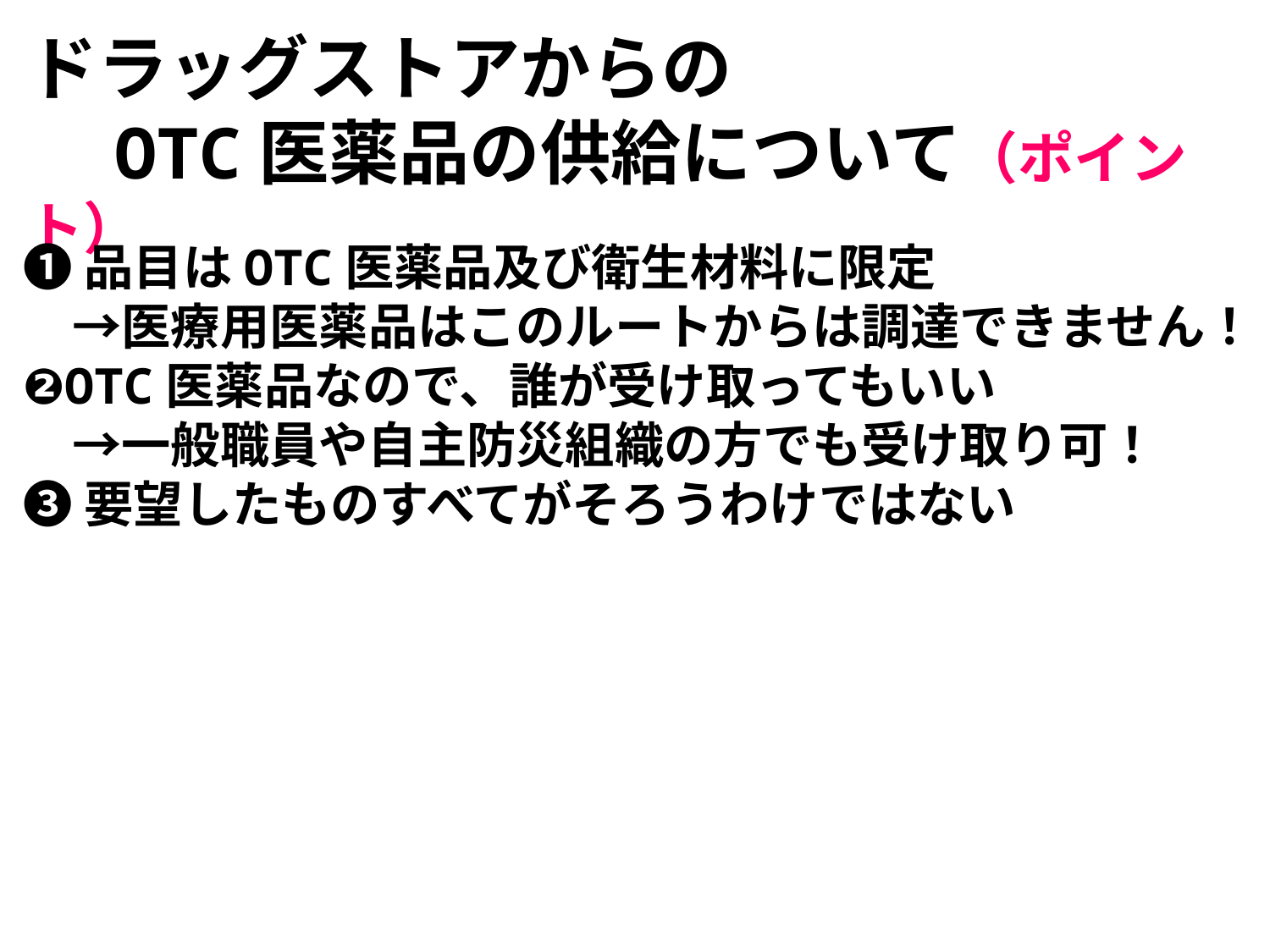

ドラッグストアからの
　OTC医薬品の供給について（ポイント）
❶品目はOTC医薬品及び衛生材料に限定
　→医療用医薬品はこのルートからは調達できません！
❷OTC医薬品なので、誰が受け取ってもいい
　→一般職員や自主防災組織の方でも受け取り可！
❸要望したものすべてがそろうわけではない